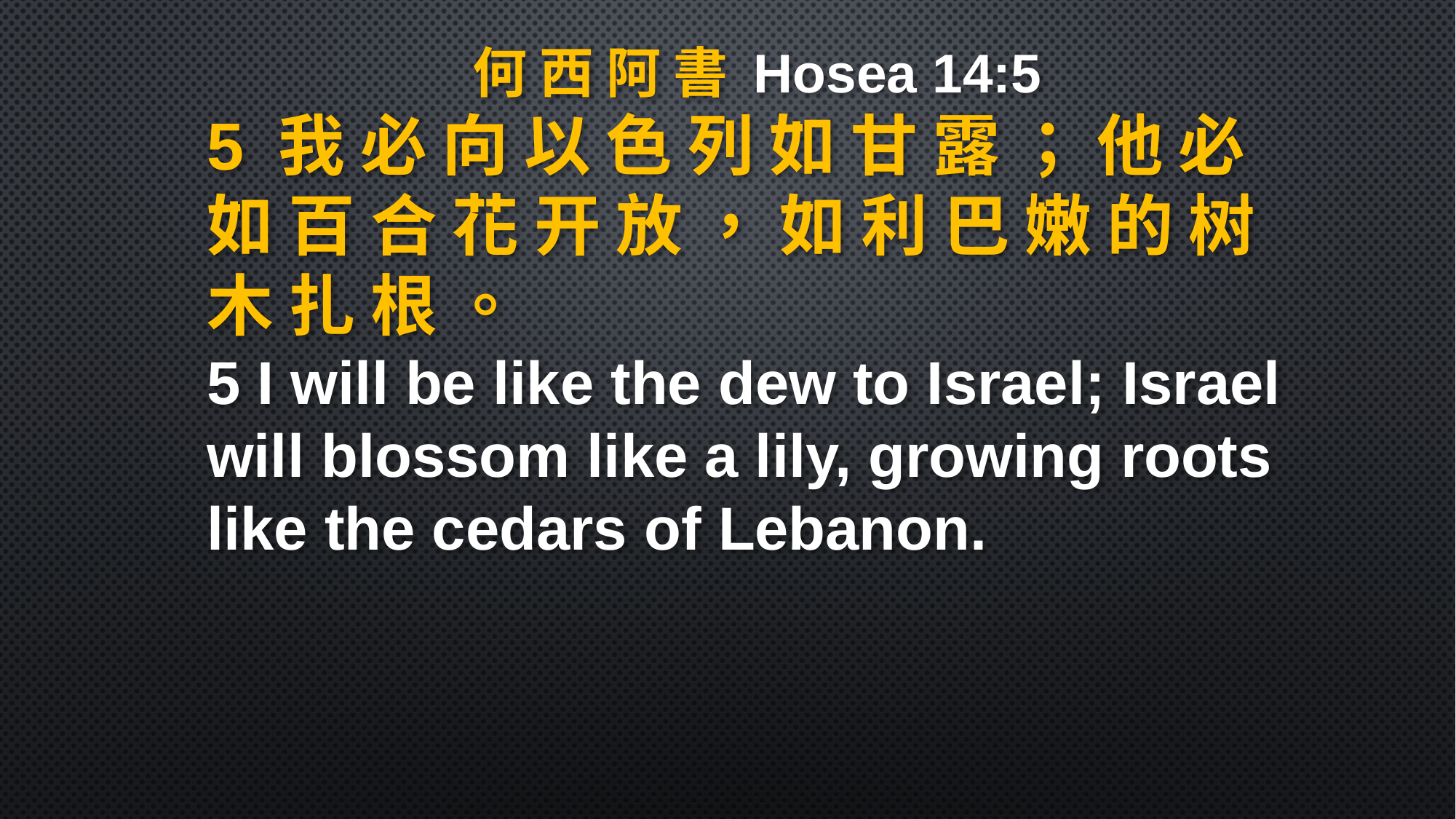

何 西 阿 書 Hosea 14:5
5 我 必 向 以 色 列 如 甘 露 ； 他 必 如 百 合 花 开 放 ， 如 利 巴 嫩 的 树 木 扎 根 。
5 I will be like the dew to Israel; Israel will blossom like a lily, growing roots like the cedars of Lebanon.